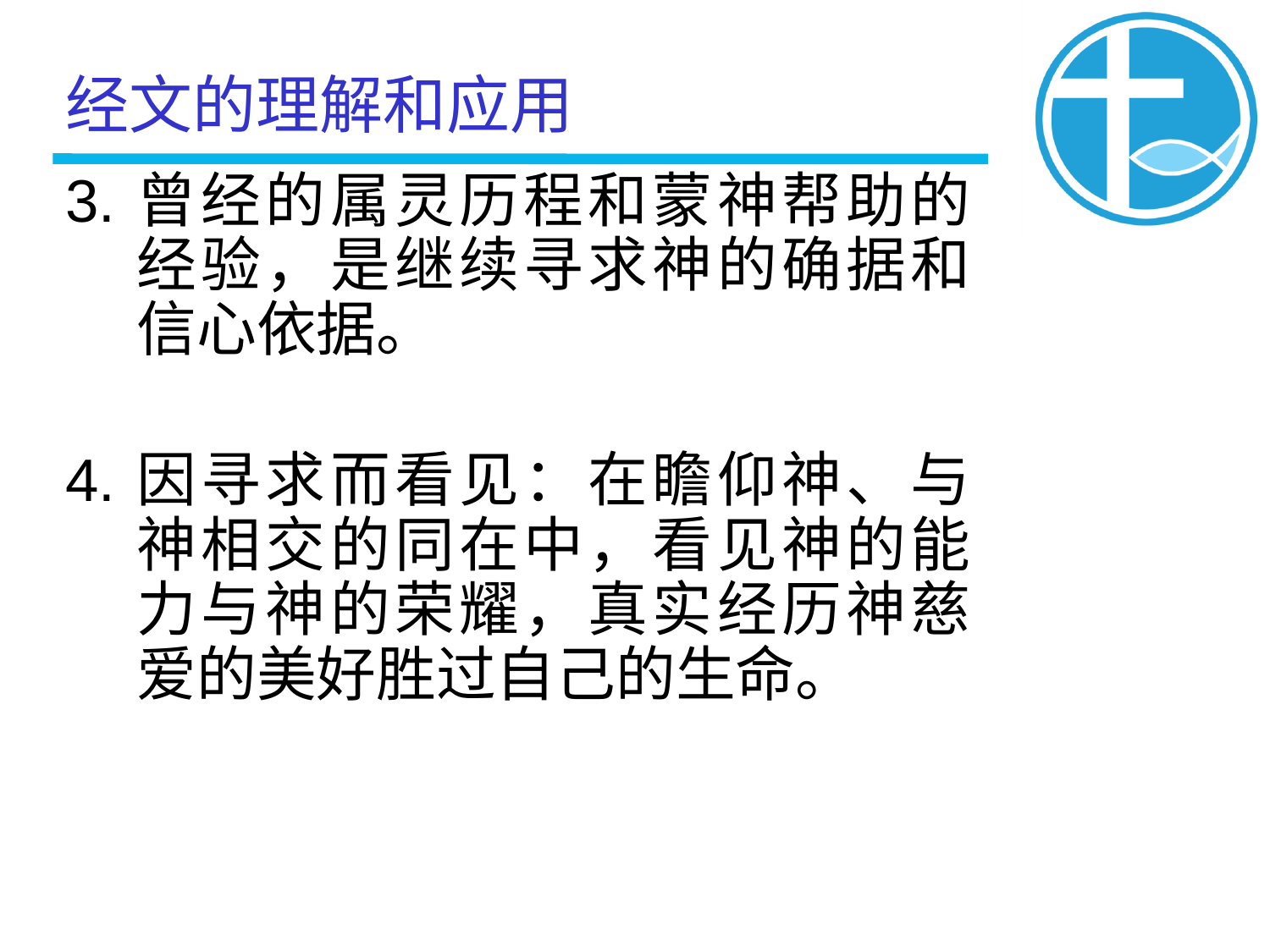

经文的理解和应用
曾经的属灵历程和蒙神帮助的经验，是继续寻求神的确据和信心依据。

因寻求而看见：在瞻仰神、与神相交的同在中，看见神的能力与神的荣耀，真实经历神慈爱的美好胜过自己的生命。